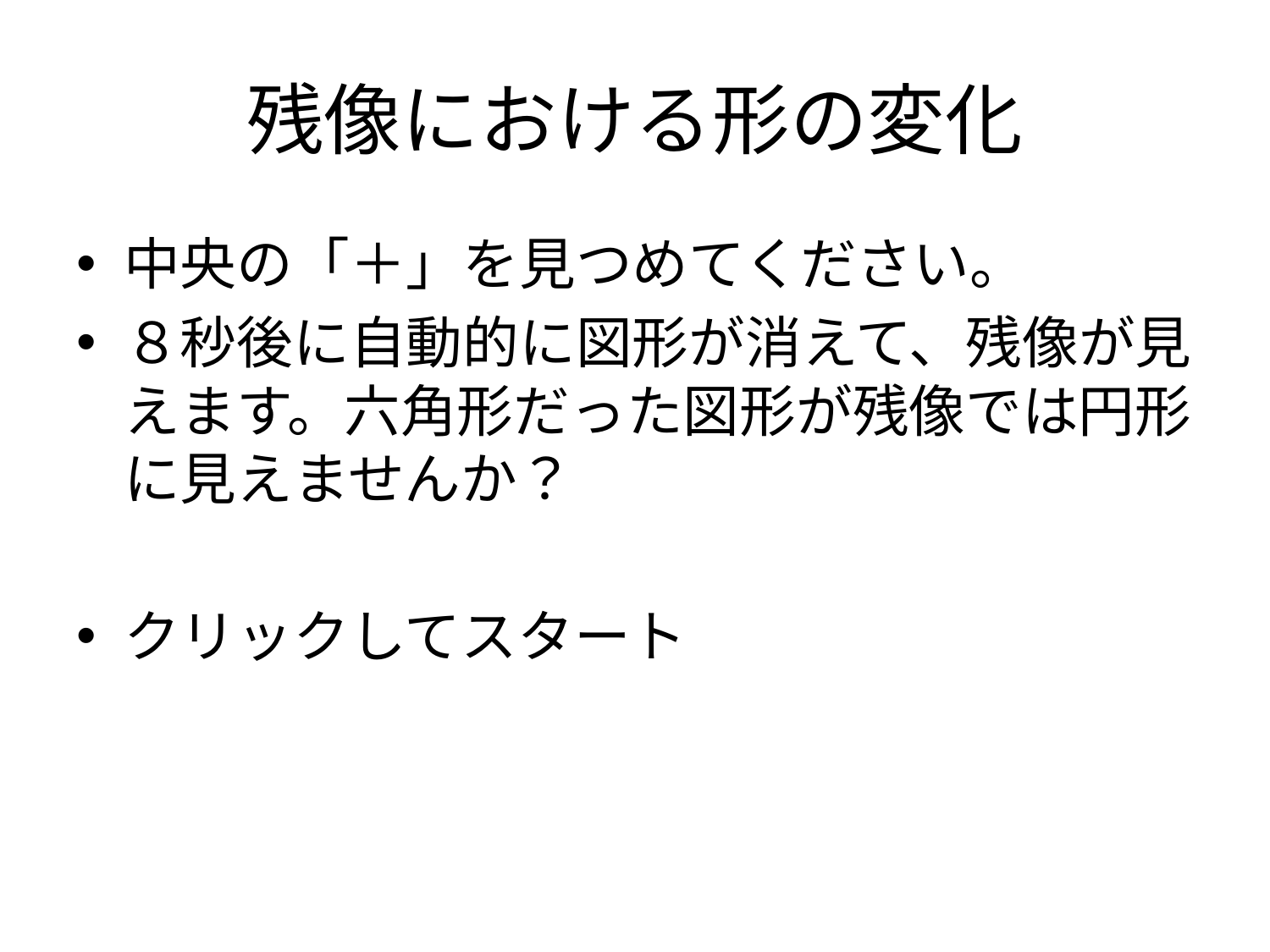

# 残像における形の変化
中央の「＋」を見つめてください。
８秒後に自動的に図形が消えて、残像が見えます。六角形だった図形が残像では円形に見えませんか？

クリックしてスタート